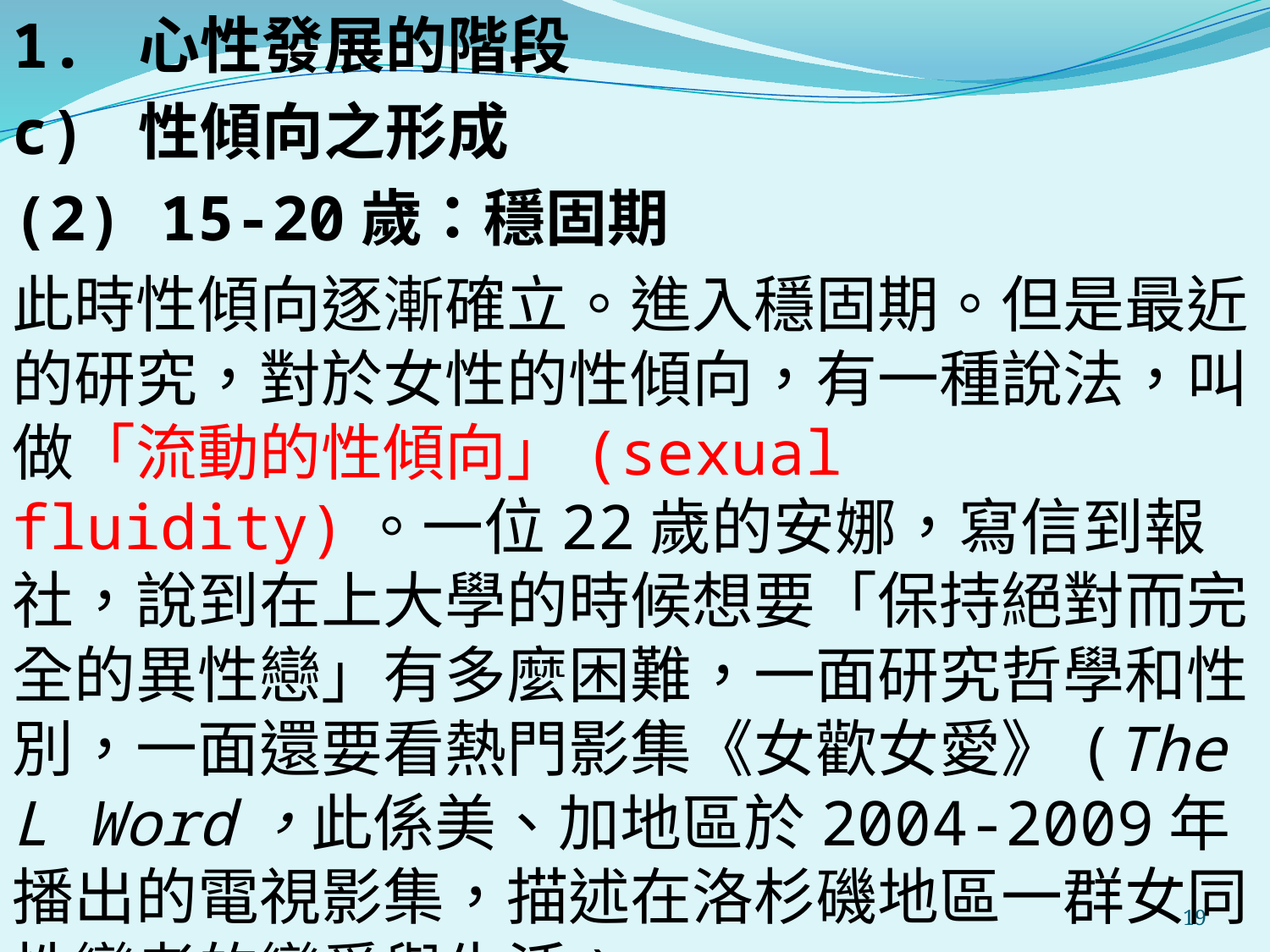

1. 心性發展的階段
c) 性傾向之形成
(2) 15-20歲：穩固期
此時性傾向逐漸確立。進入穩固期。但是最近的研究，對於女性的性傾向，有一種說法，叫做「流動的性傾向」(sexual fluidity)。一位22歲的安娜，寫信到報社，說到在上大學的時候想要「保持絕對而完全的異性戀」有多麼困難，一面研究哲學和性別，一面還要看熱門影集《女歡女愛》(The L Word，此係美、加地區於2004-2009年播出的電視影集，描述在洛杉磯地區一群女同性戀者的戀愛與生活)。
#

19